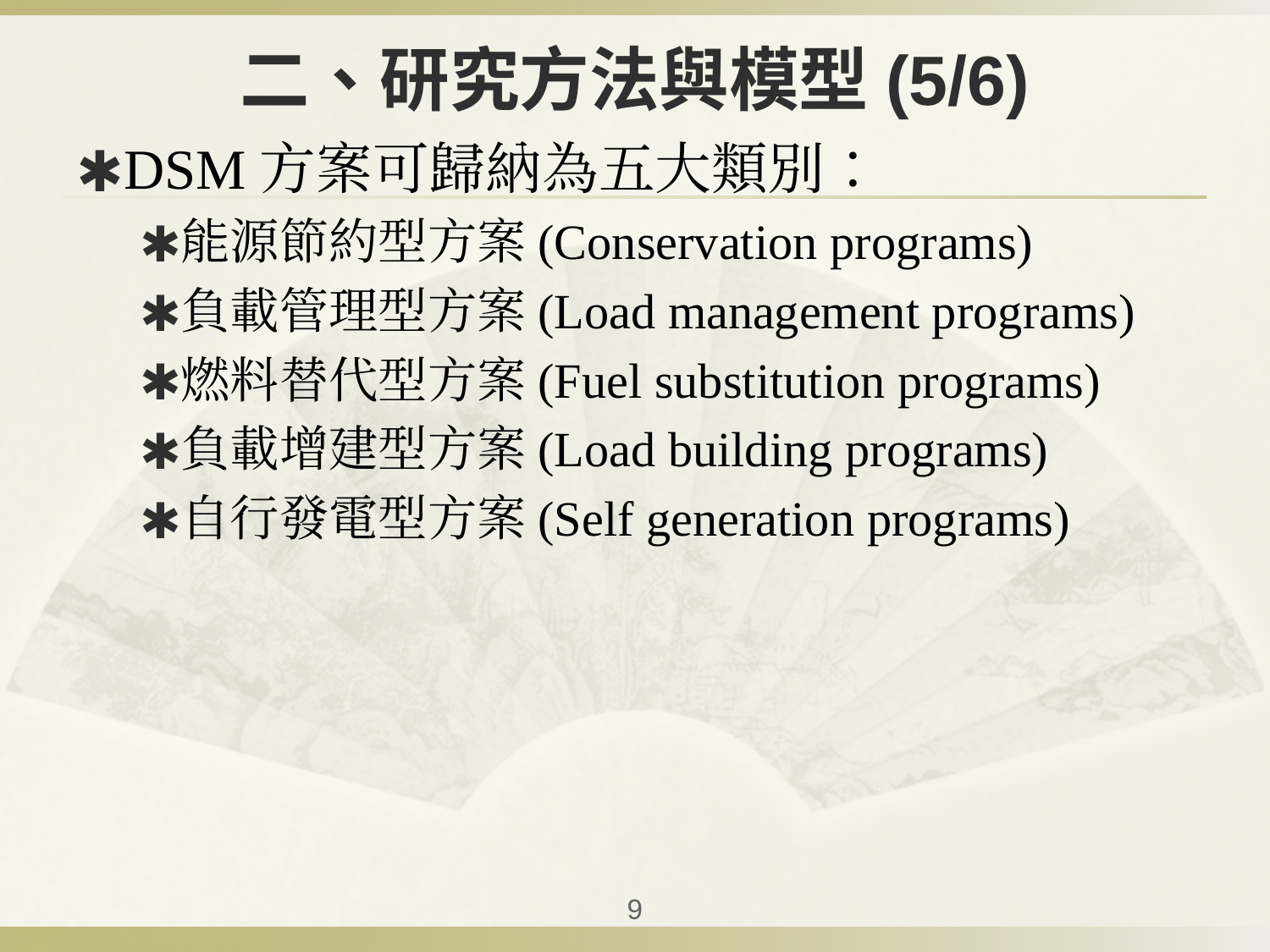

# 二、研究方法與模型(5/6)
DSM方案可歸納為五大類別：
能源節約型方案(Conservation programs)
負載管理型方案(Load management programs)
燃料替代型方案(Fuel substitution programs)
負載增建型方案(Load building programs)
自行發電型方案(Self generation programs)
9